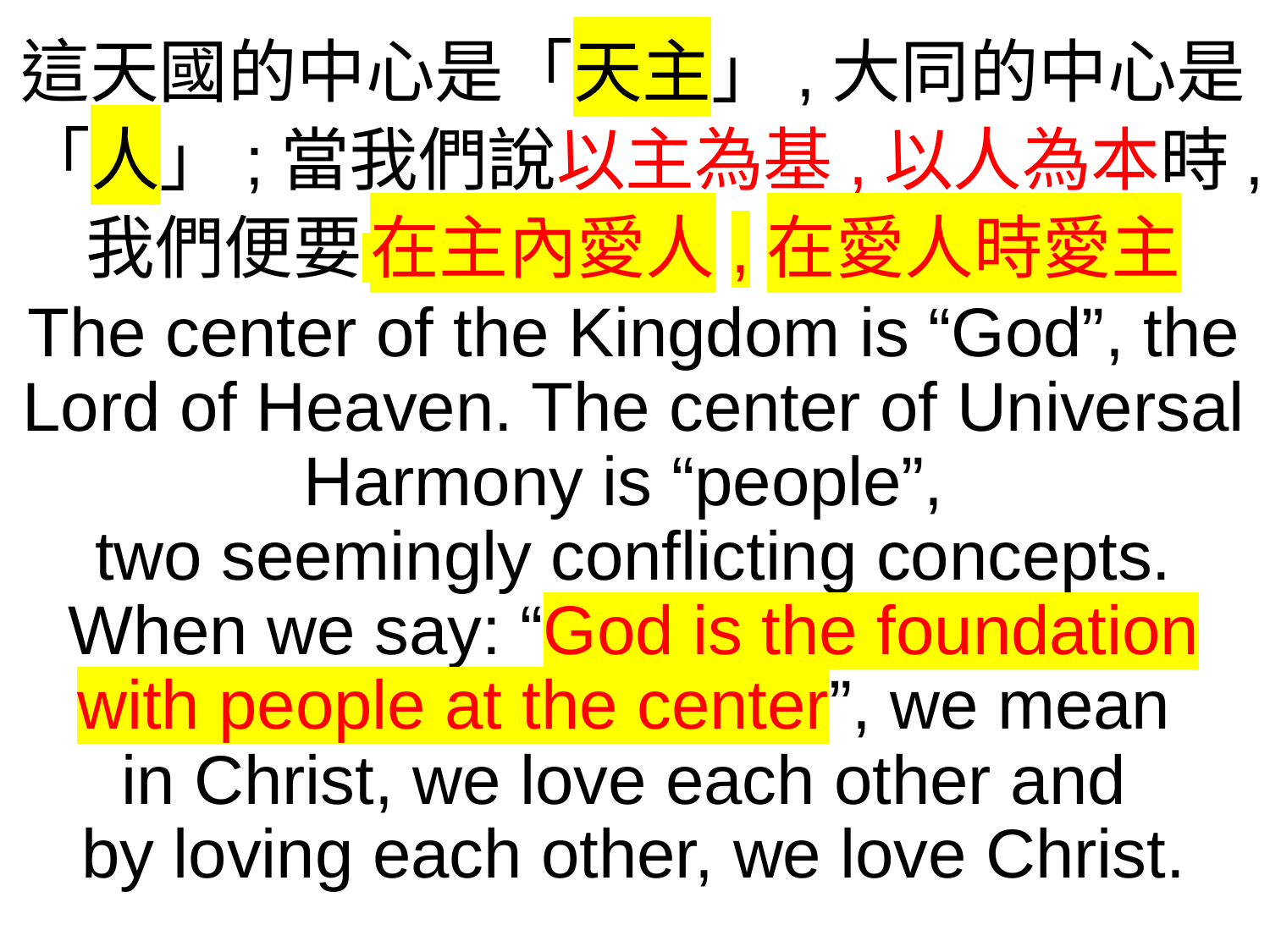

這天國的中心是「天主」,大同的中心是「人」;當我們說以主為基,以人為本時,我們便要 在主內愛人,在愛人時愛主
The center of the Kingdom is “God”, the Lord of Heaven. The center of Universal Harmony is “people”,
two seemingly conflicting concepts. When we say: “God is the foundation with people at the center”, we mean
in Christ, we love each other and
by loving each other, we love Christ.